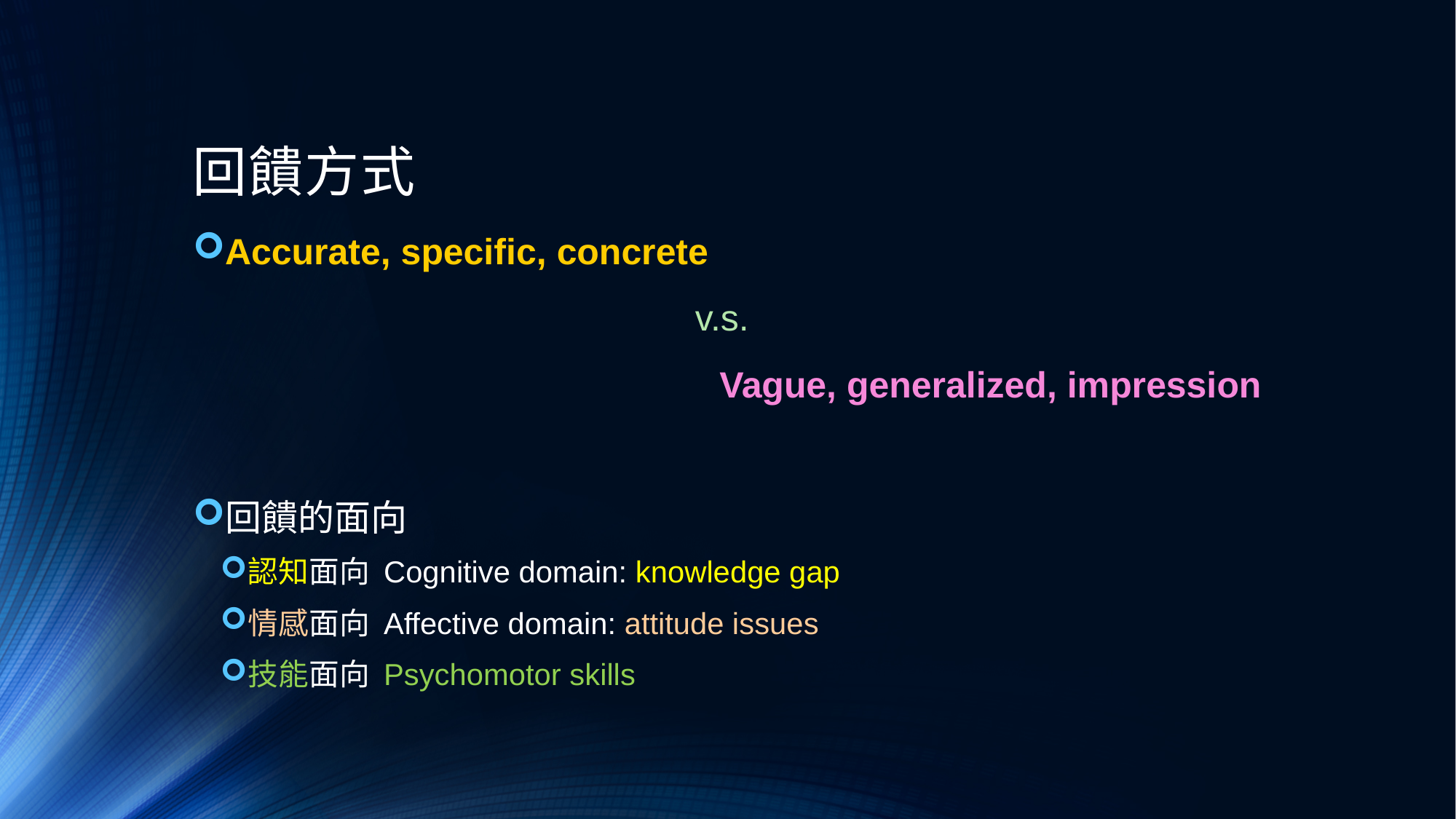

# 回饋方式
Accurate, specific, concrete
v.s.
Vague, generalized, impression

回饋的面向
認知面向 Cognitive domain: knowledge gap
情感面向 Affective domain: attitude issues
技能面向 Psychomotor skills